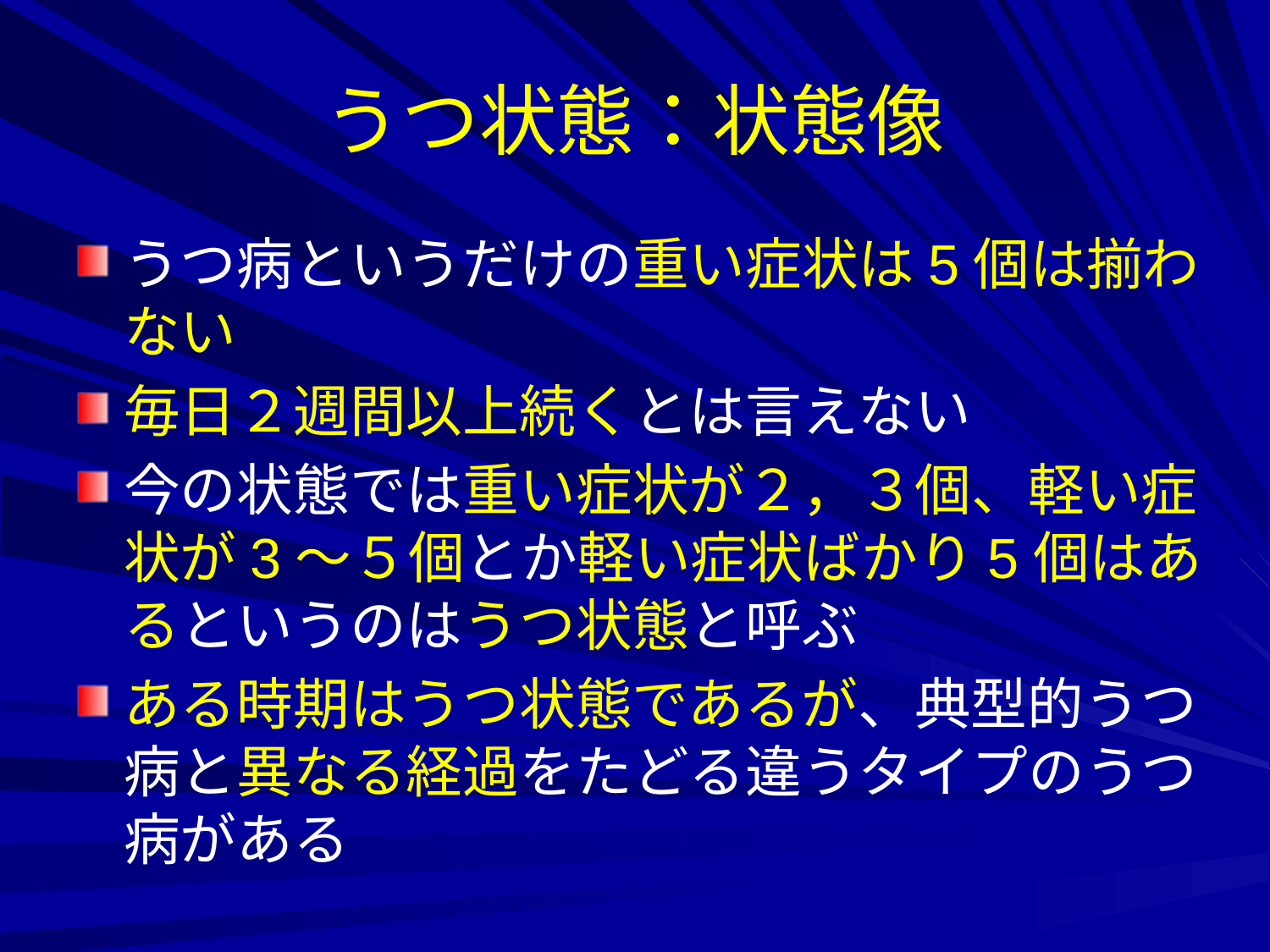

# うつ状態：状態像
うつ病というだけの重い症状は5個は揃わない
毎日２週間以上続くとは言えない
今の状態では重い症状が２，３個、軽い症状が3～５個とか軽い症状ばかり5個はあるというのはうつ状態と呼ぶ
ある時期はうつ状態であるが、典型的うつ病と異なる経過をたどる違うタイプのうつ病がある